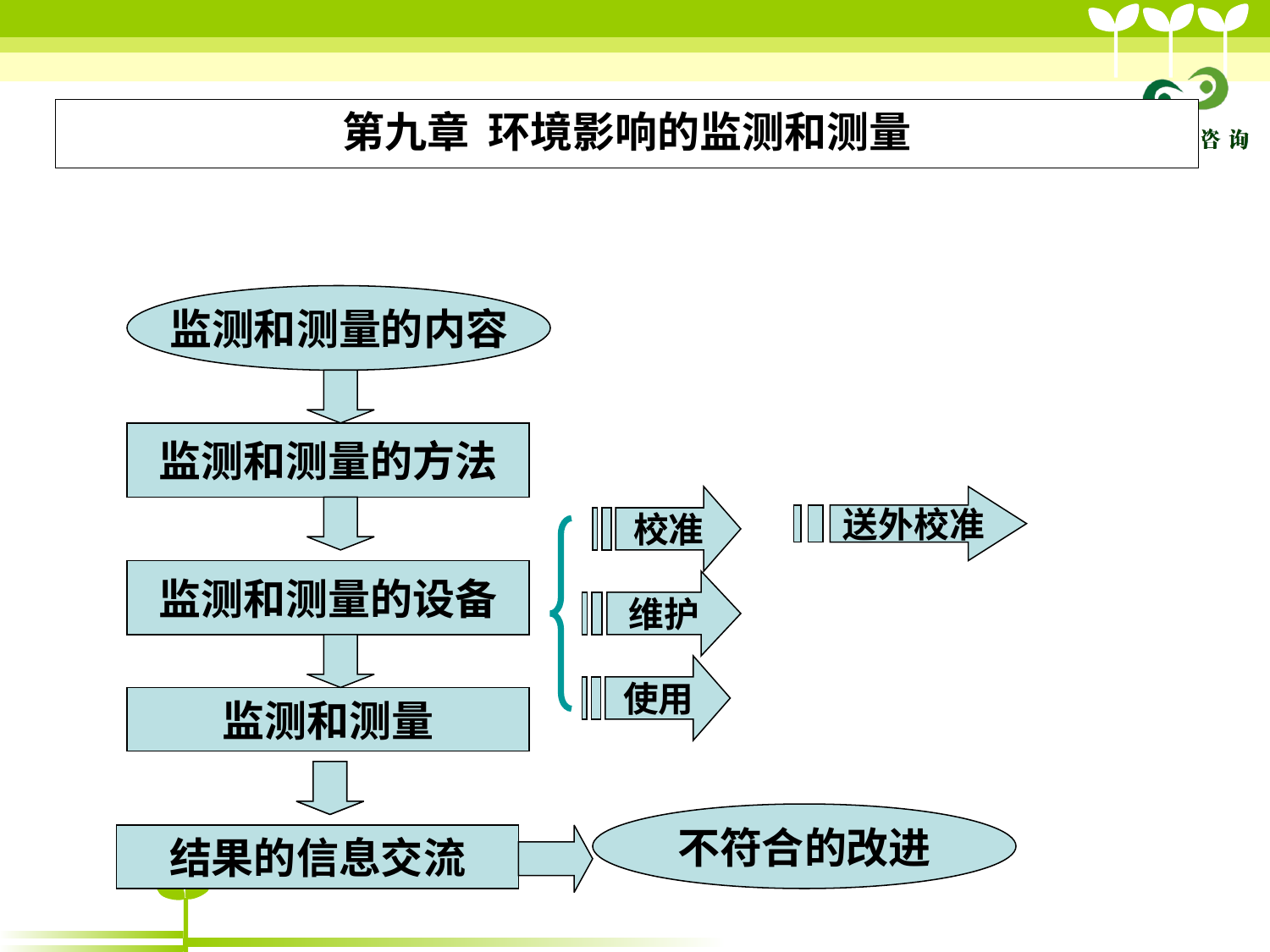

# 第九章  环境影响的监测和测量
监测和测量的内容

监测和测量的方法
校准
送外校准

监测和测量的设备

维护

使用

监测和测量

不符合的改进

结果的信息交流